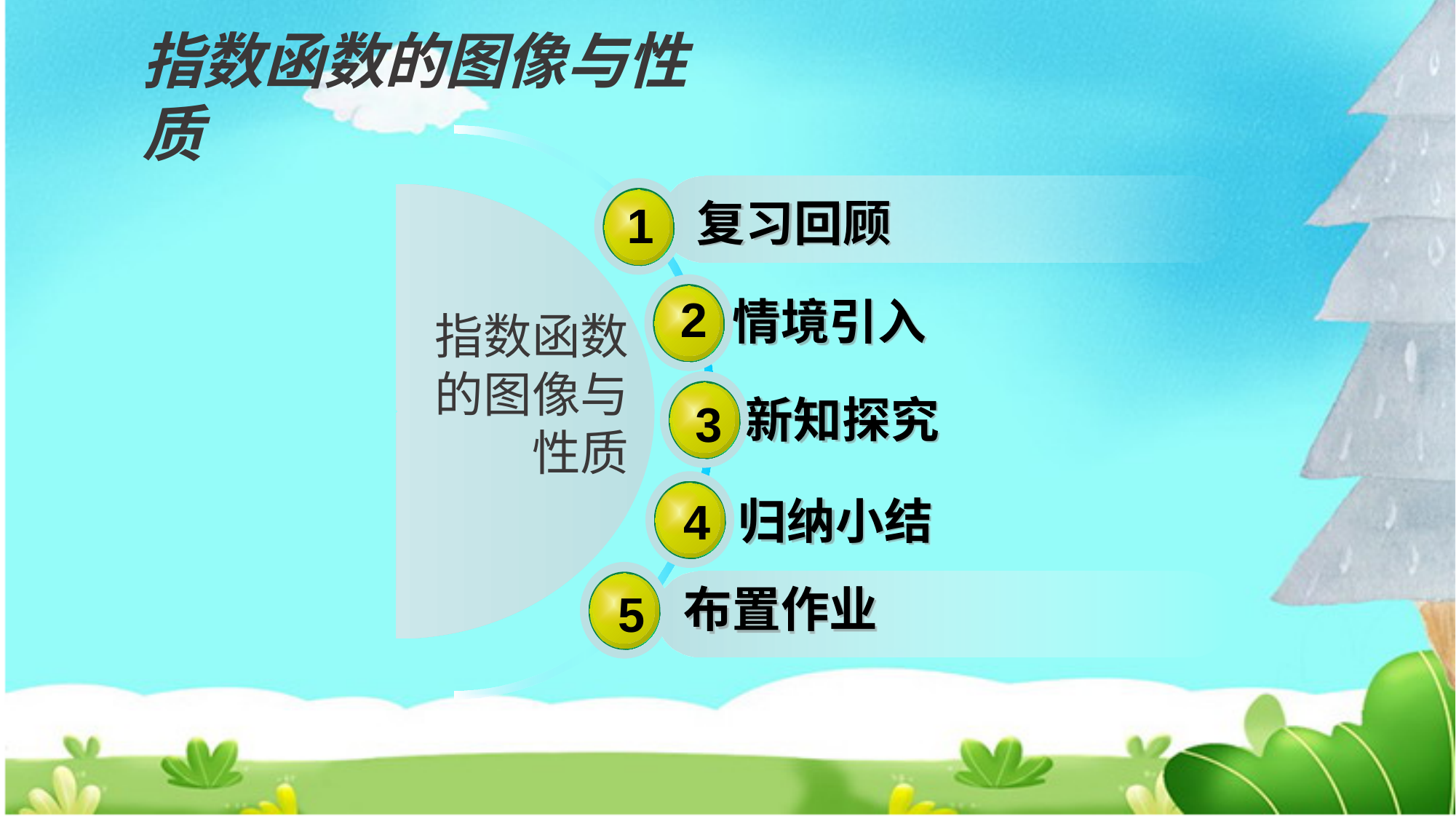

指数函数的图像与性质

复习回顾
1

2
情境引入
指数函数
的图像与
性质

新知探究
3

归纳小结
4

布置作业
5